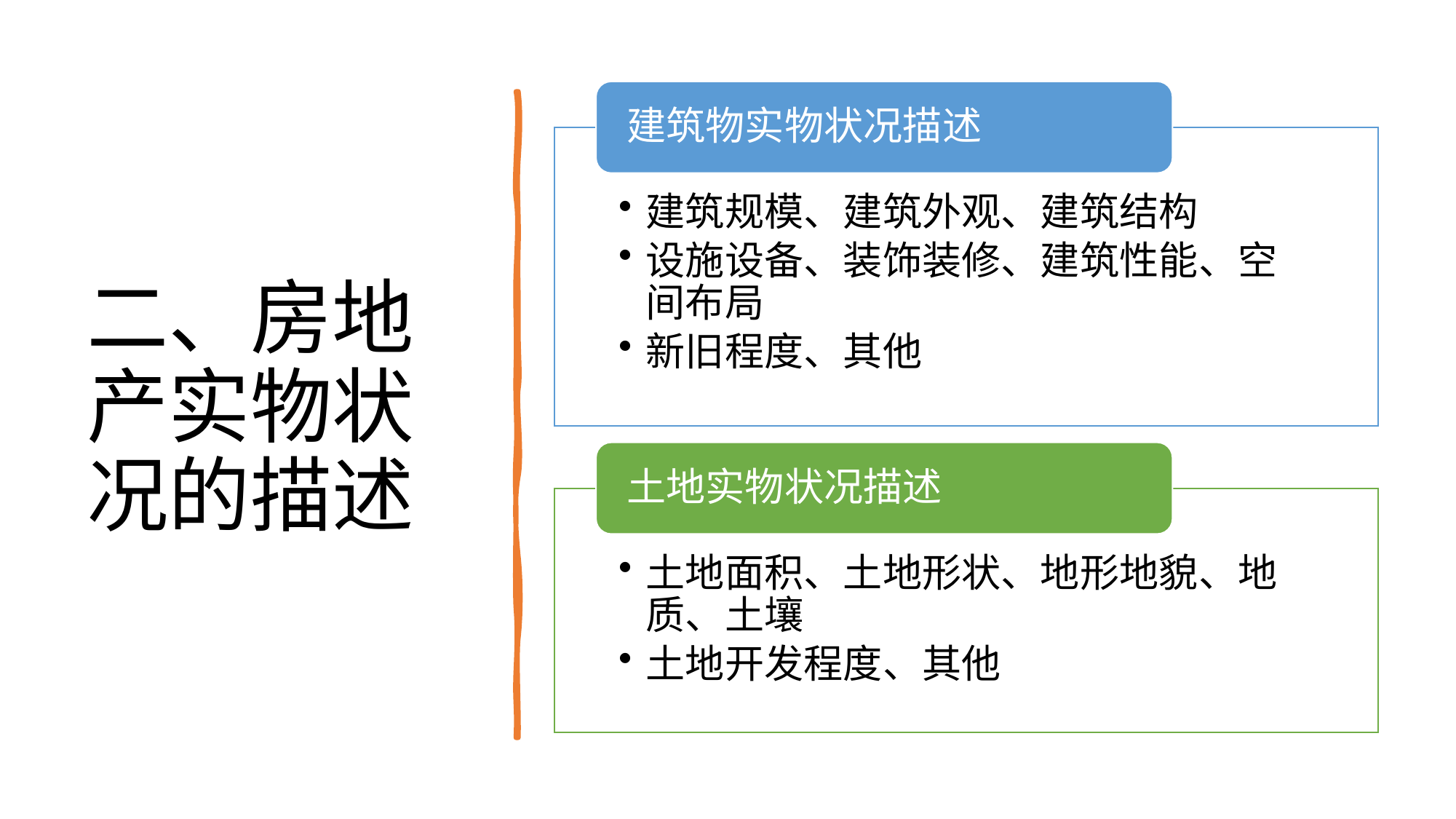

建筑规模、建筑外观、建筑结构
设施设备、装饰装修、建筑性能、空间布局
新旧程度、其他
建筑物实物状况描述
土地面积、土地形状、地形地貌、地质、土壤
土地开发程度、其他
土地实物状况描述
# 二、房地产实物状况的描述